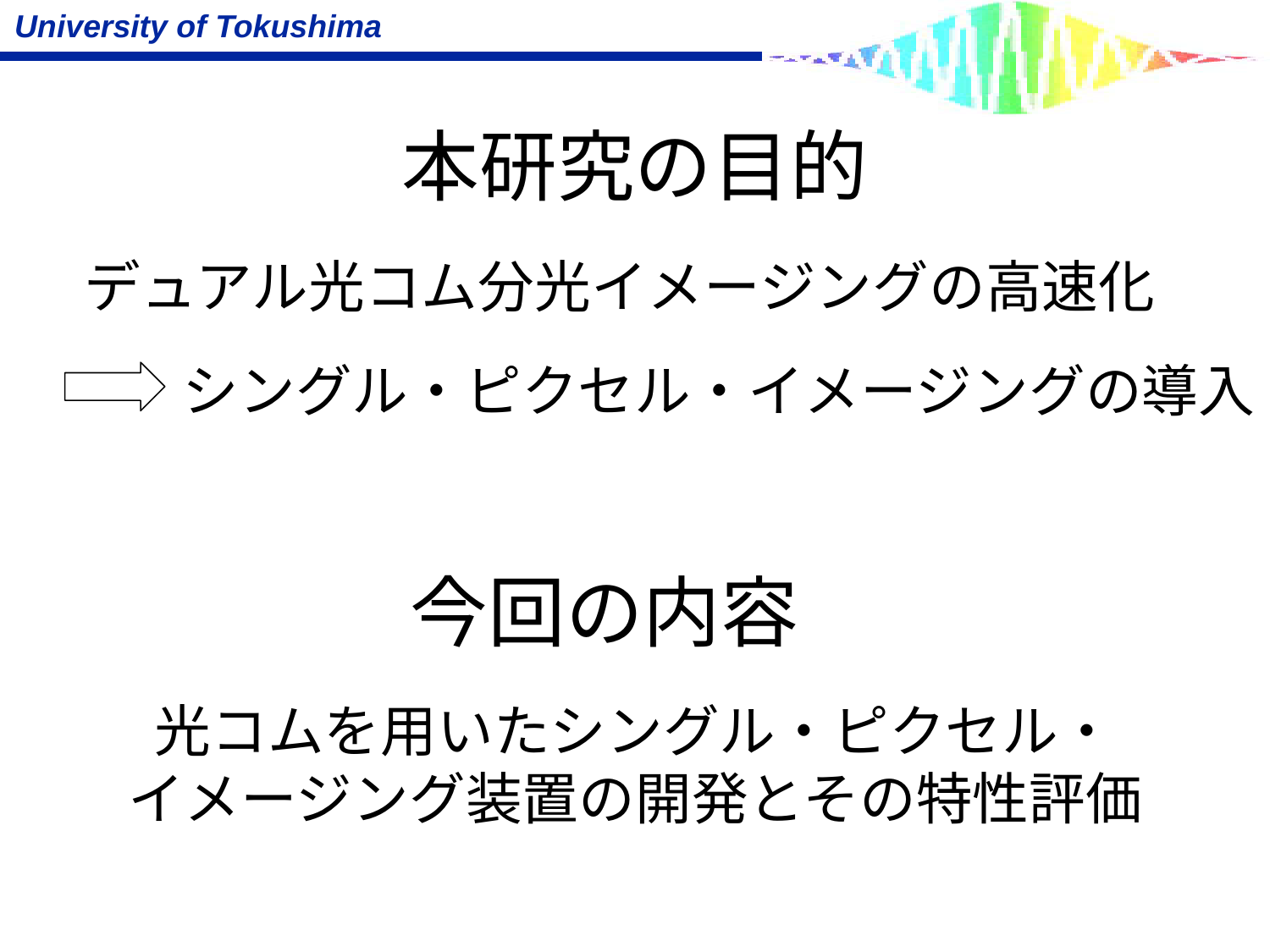

# 本研究の目的
デュアル光コム分光イメージングの高速化
シングル・ピクセル・イメージングの導入

今回の内容
光コムを用いたシングル・ピクセル・
イメージング装置の開発とその特性評価